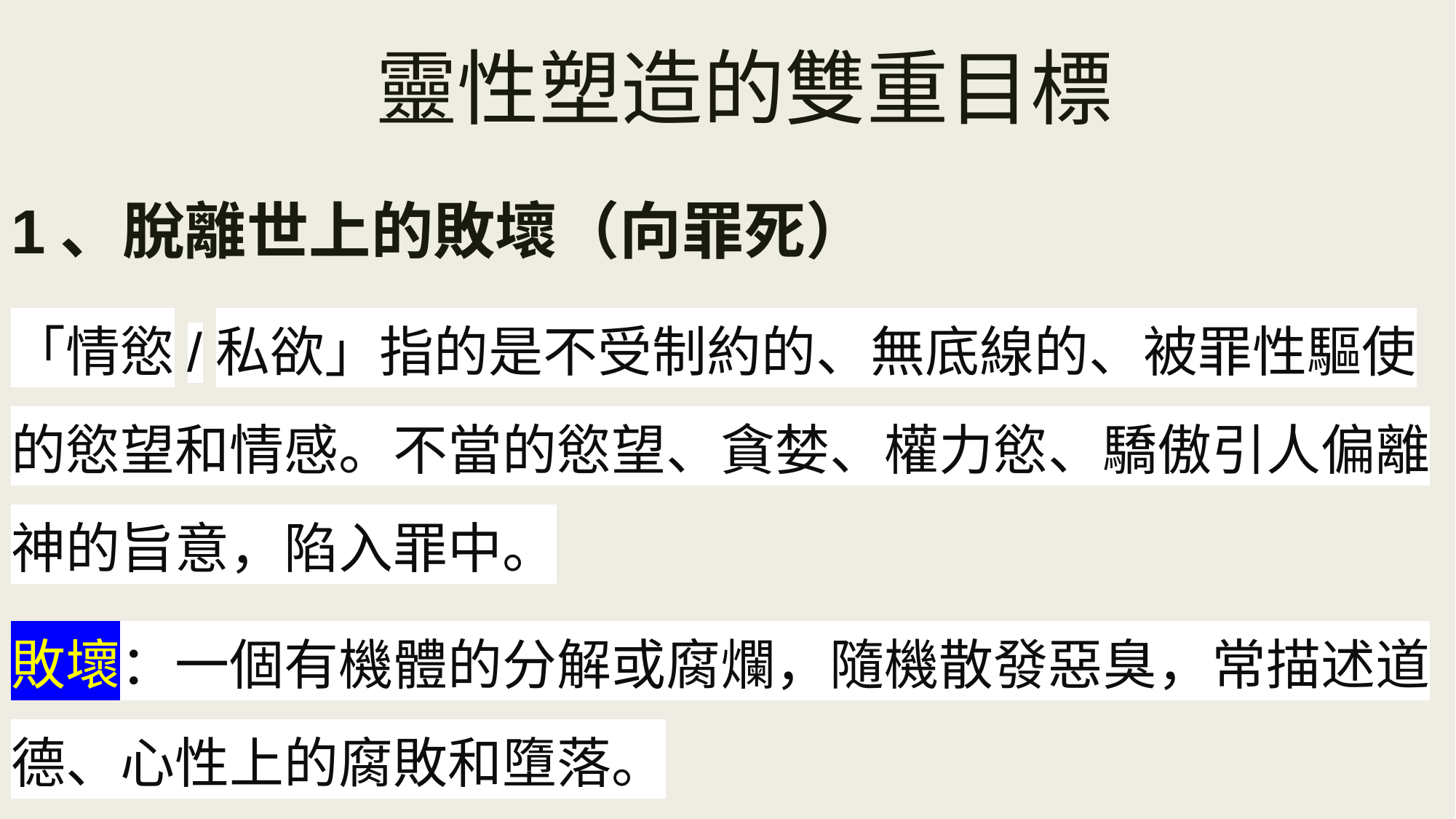

# 靈性塑造的雙重目標
1、脫離世上的敗壞（向罪死）
「情慾/私欲」指的是不受制約的、無底線的、被罪性驅使的慾望和情感。不當的慾望、貪婪、權力慾、驕傲引人偏離神的旨意，陷入罪中。
敗壞：一個有機體的分解或腐爛，隨機散發惡臭，常描述道德、心性上的腐敗和墮落。